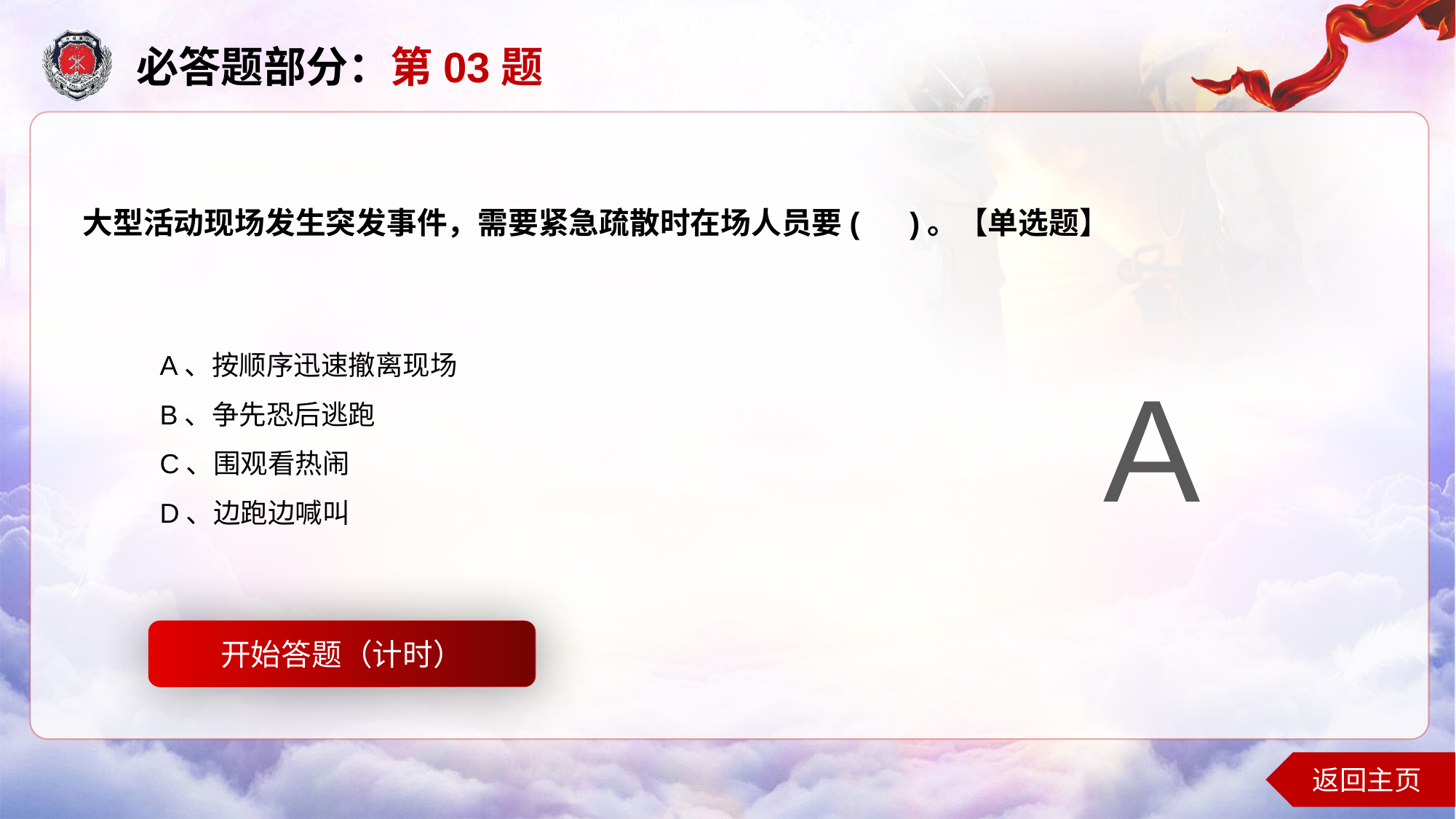

必答题部分：第03题
大型活动现场发生突发事件，需要紧急疏散时在场人员要(      )。【单选题】
A、按顺序迅速撤离现场
B、争先恐后逃跑
C、围观看热闹
D、边跑边喊叫
A
开始答题（计时）
开始答题
返回主页